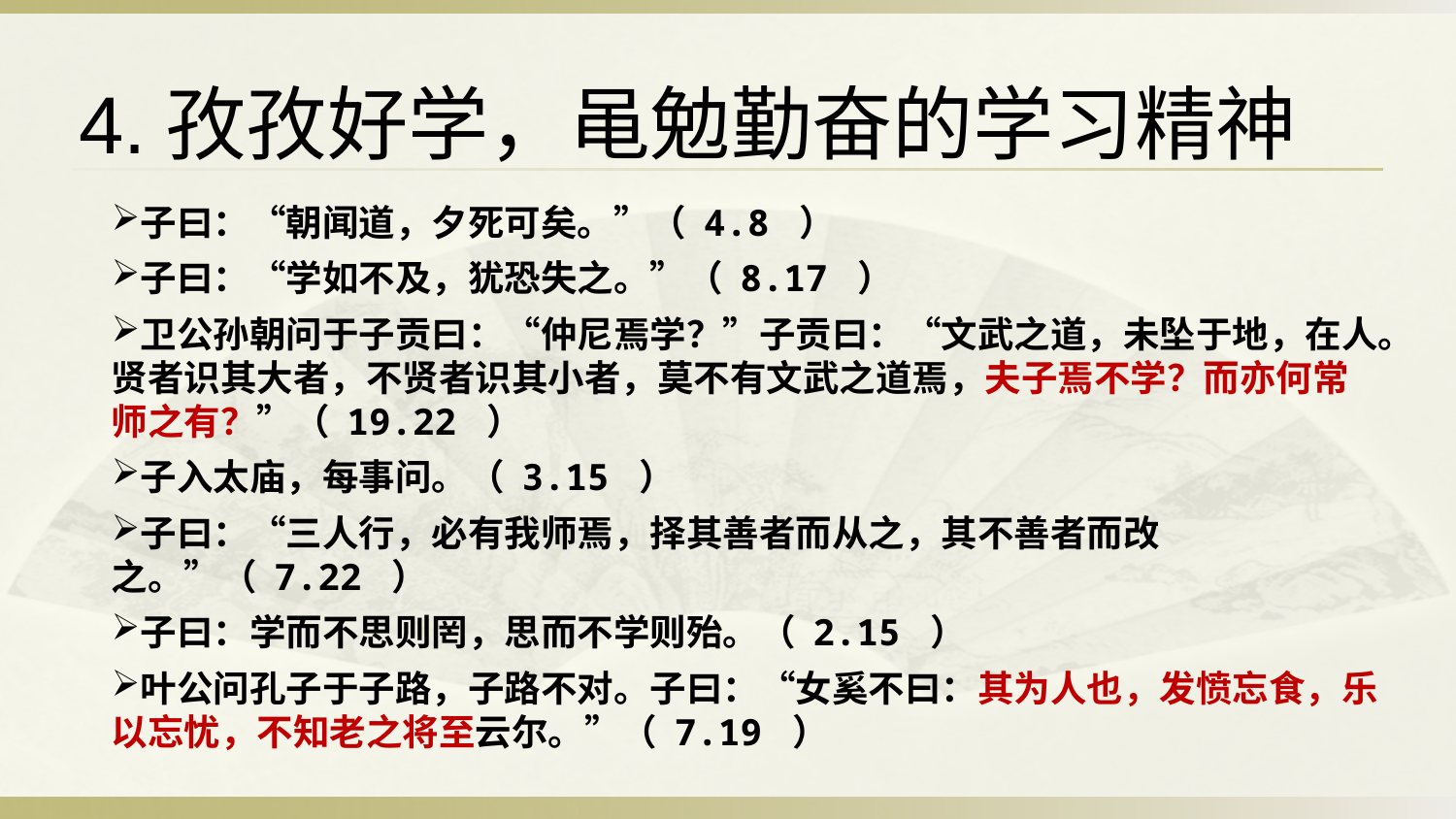

4.孜孜好学，黾勉勤奋的学习精神
子曰：“朝闻道，夕死可矣。”（ 4.8 ）
子曰：“学如不及，犹恐失之。”（ 8.17 ）
卫公孙朝问于子贡曰：“仲尼焉学？”子贡曰：“文武之道，未坠于地，在人。贤者识其大者，不贤者识其小者，莫不有文武之道焉，夫子焉不学？而亦何常师之有？”（ 19.22 ）
子入太庙，每事问。（ 3.15 ）
子曰：“三人行，必有我师焉，择其善者而从之，其不善者而改之。”（ 7.22 ）
子曰：学而不思则罔，思而不学则殆。（ 2.15 ）
叶公问孔子于子路，子路不对。子曰：“女奚不曰：其为人也，发愤忘食，乐以忘忧，不知老之将至云尔。”（ 7.19 ）